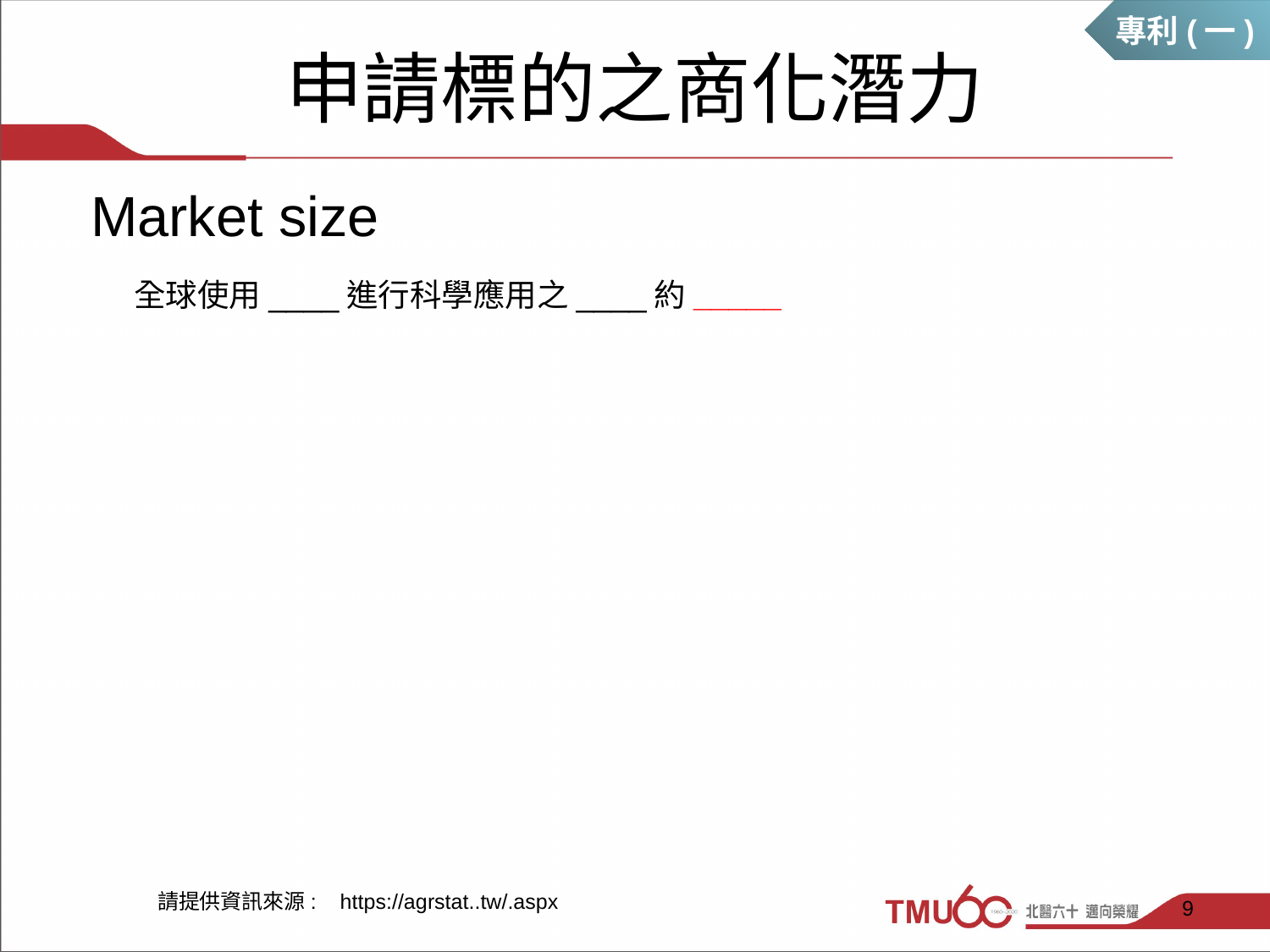

專利(一)
申請標的之商化潛力
Market size
全球使用____進行科學應用之____約_____
請提供資訊來源:    https://agrstat..tw/.aspx
9